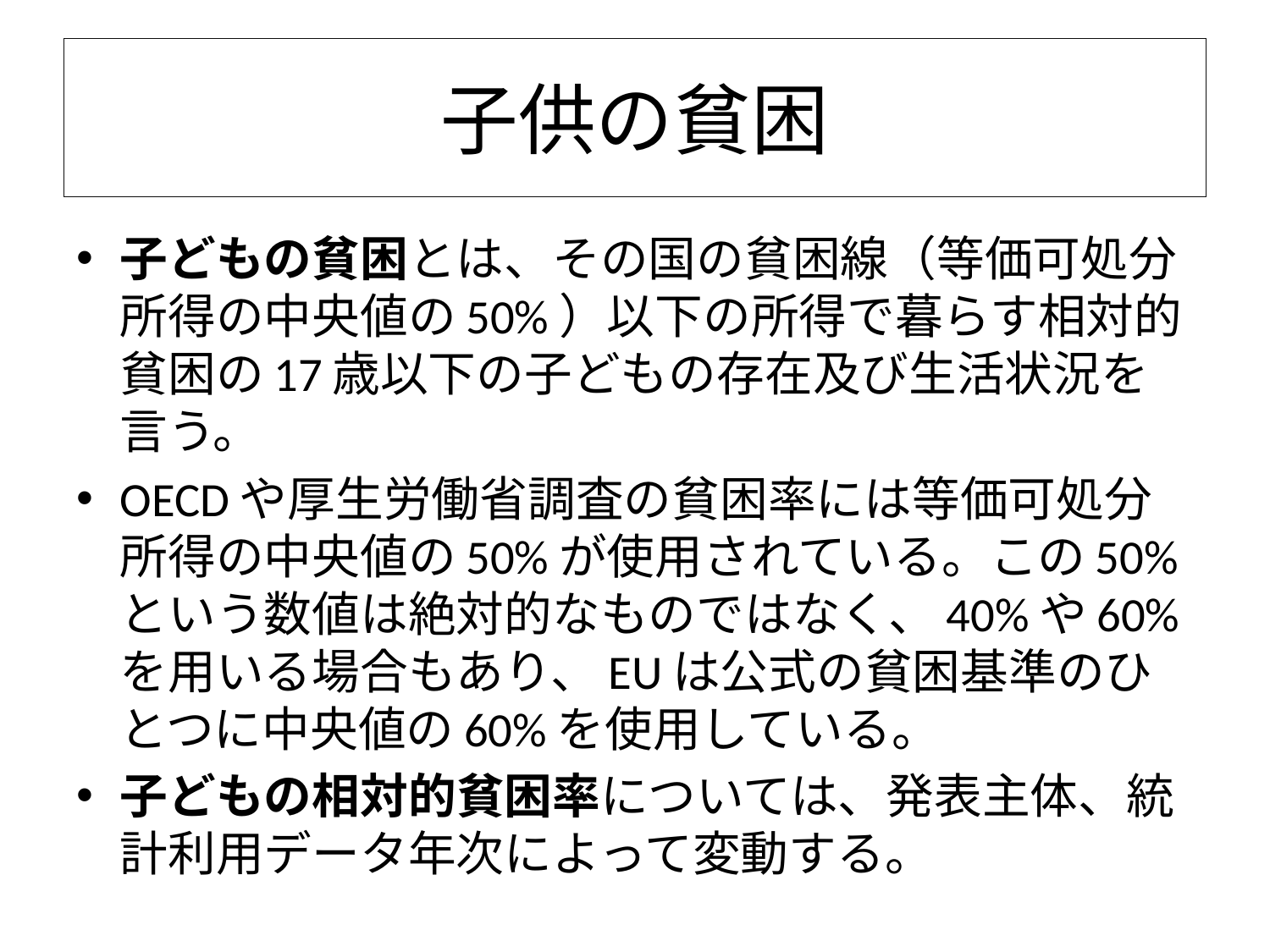

# 子供の貧困
子どもの貧困とは、その国の貧困線（等価可処分所得の中央値の50%）以下の所得で暮らす相対的貧困の17歳以下の子どもの存在及び生活状況を言う。
OECDや厚生労働省調査の貧困率には等価可処分所得の中央値の50%が使用されている。この50%という数値は絶対的なものではなく、40%や60%を用いる場合もあり、EUは公式の貧困基準のひとつに中央値の60%を使用している。
子どもの相対的貧困率については、発表主体、統計利用データ年次によって変動する。